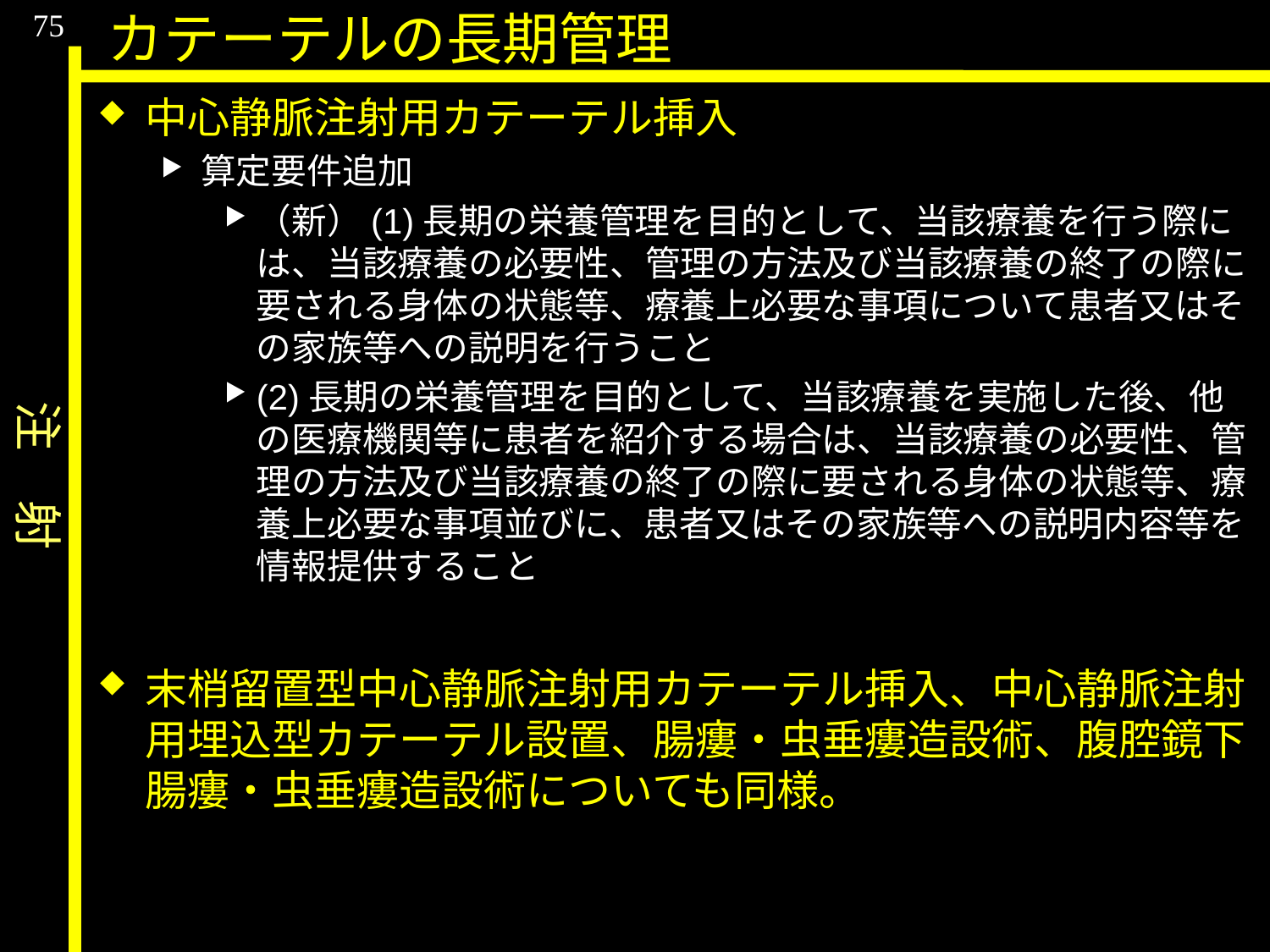

注　射
75
カテーテルの長期管理

中心静脈注射用カテーテル挿入
算定要件追加
（新）(1)長期の栄養管理を目的として、当該療養を行う際には、当該療養の必要性、管理の方法及び当該療養の終了の際に要される身体の状態等、療養上必要な事項について患者又はその家族等への説明を行うこと
(2)長期の栄養管理を目的として、当該療養を実施した後、他の医療機関等に患者を紹介する場合は、当該療養の必要性、管理の方法及び当該療養の終了の際に要される身体の状態等、療養上必要な事項並びに、患者又はその家族等への説明内容等を情報提供すること

末梢留置型中心静脈注射用カテーテル挿入、中心静脈注射用埋込型カテーテル設置、腸瘻・虫垂瘻造設術、腹腔鏡下腸瘻・虫垂瘻造設術についても同様。